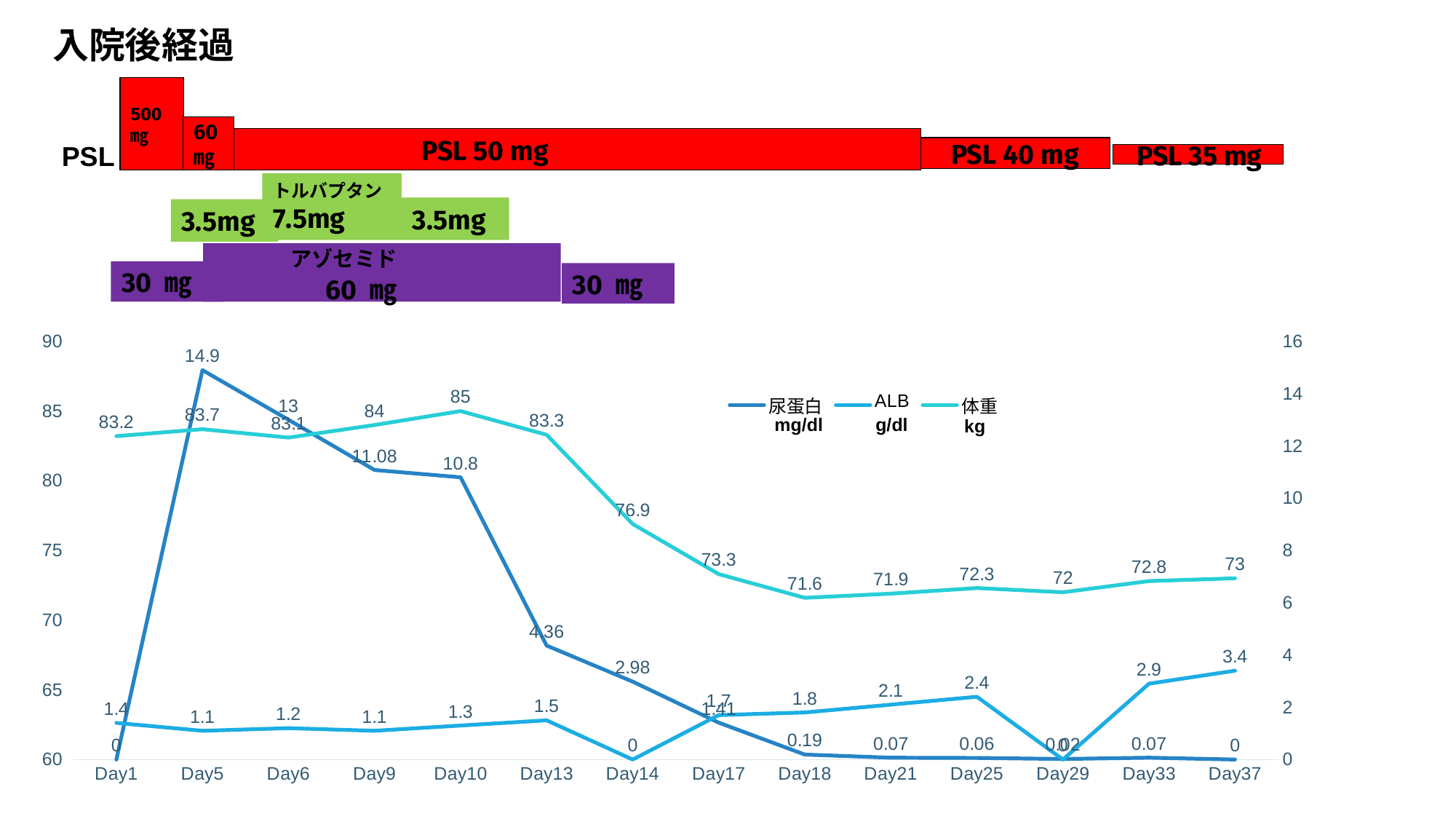

入院後経過
500 ㎎
60㎎
                           PSL 50 mg
PSL
   PSL 40 mg
  PSL 35 mg
トルバプタン7.5mg
3.5mg
3.5mg
            アゾセミド
                 60 ㎎
30 ㎎
30 ㎎

### Chart

| Category | 尿蛋白 | ALB | 体重 |
|---|---|---|---|
| Day1 | None | 1.4 | 83.2 |
| Day5 | 14.9 | 1.1 | 83.7 |
| Day6 | 13.0 | 1.2 | 83.1 |
| Day9 | 11.08 | 1.1 | 84.0 |
| Day10 | 10.8 | 1.3 | 85.0 |
| Day13 | 4.36 | 1.5 | 83.3 |
| Day14 | 2.98 | None | 76.9 |
| Day17 | 1.41 | 1.7 | 73.3 |
| Day18 | 0.19 | 1.8 | 71.6 |
| Day21 | 0.07 | 2.1 | 71.9 |
| Day25 | 0.06 | 2.4 | 72.3 |
| Day29 | 0.02 | None | 72.0 |
| Day33 | 0.07 | 2.9 | 72.8 |
| Day37 | None | 3.4 | 73.0 |
g/dl
mg/dl
kg